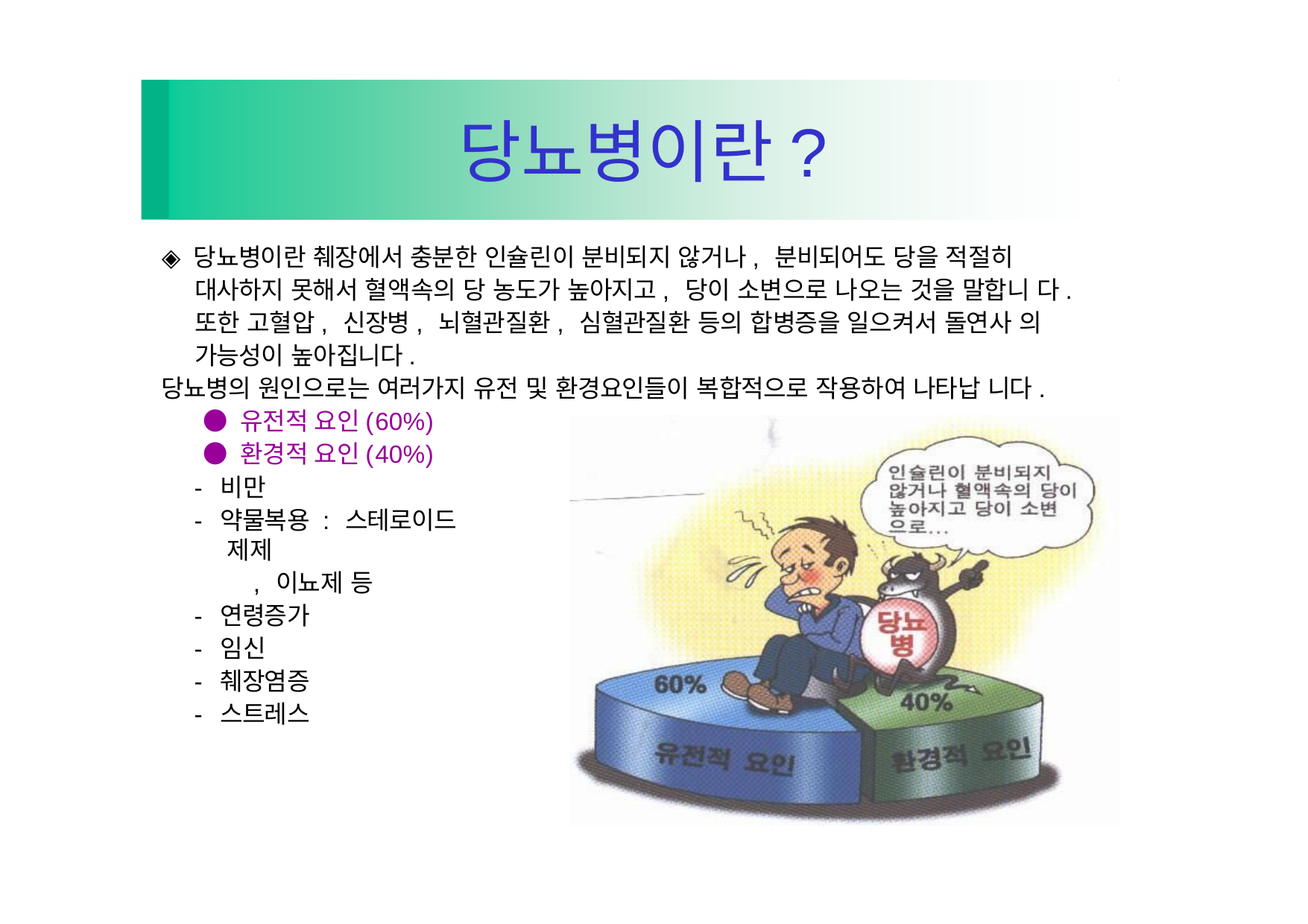

당뇨병이란?
◈ 당뇨병이란 췌장에서 충분한 인슐린이 분비되지 않거나, 분비되어도 당을 적절히 대사하지 못해서 혈액속의 당 농도가 높아지고, 당이 소변으로 나오는 것을 말합니 다. 또한 고혈압, 신장병, 뇌혈관질환, 심혈관질환 등의 합병증을 일으켜서 돌연사 의 가능성이 높아집니다.
당뇨병의 원인으로는 여러가지 유전 및 환경요인들이 복합적으로 작용하여 나타납 니다.
● 유전적 요인(60%)
● 환경적 요인(40%)
- 비만
- 약물복용 : 스테로이드 제제
, 이뇨제 등
- 연령증가
- 임신
- 췌장염증
- 스트레스